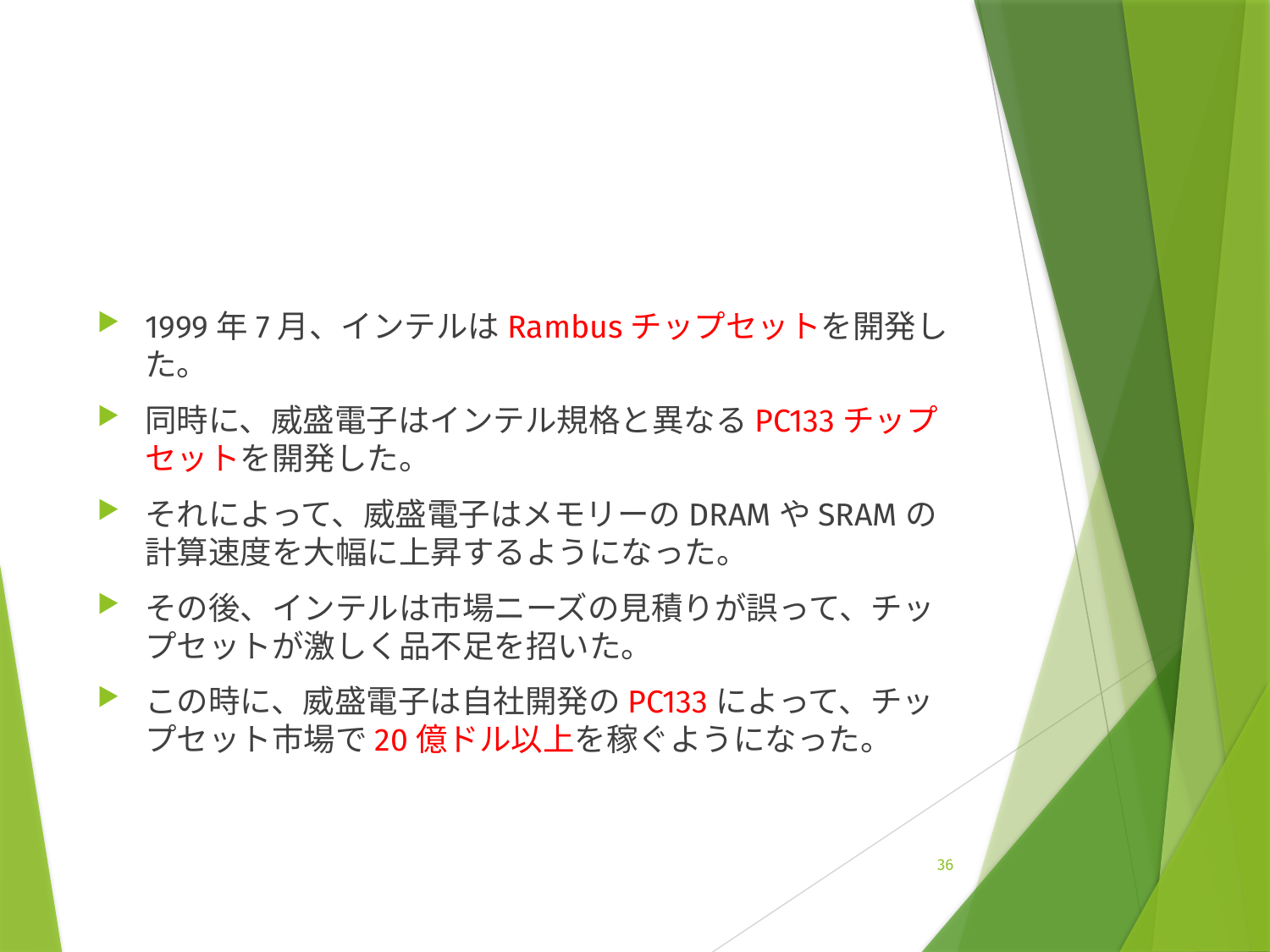

#
1999年7月、インテルはRambusチップセットを開発した。
同時に、威盛電子はインテル規格と異なるPC133チップセットを開発した。
それによって、威盛電子はメモリーのDRAMやSRAMの計算速度を大幅に上昇するようになった。
その後、インテルは市場ニーズの見積りが誤って、チップセットが激しく品不足を招いた。
この時に、威盛電子は自社開発のPC133によって、チップセット市場で20億ドル以上を稼ぐようになった。

36